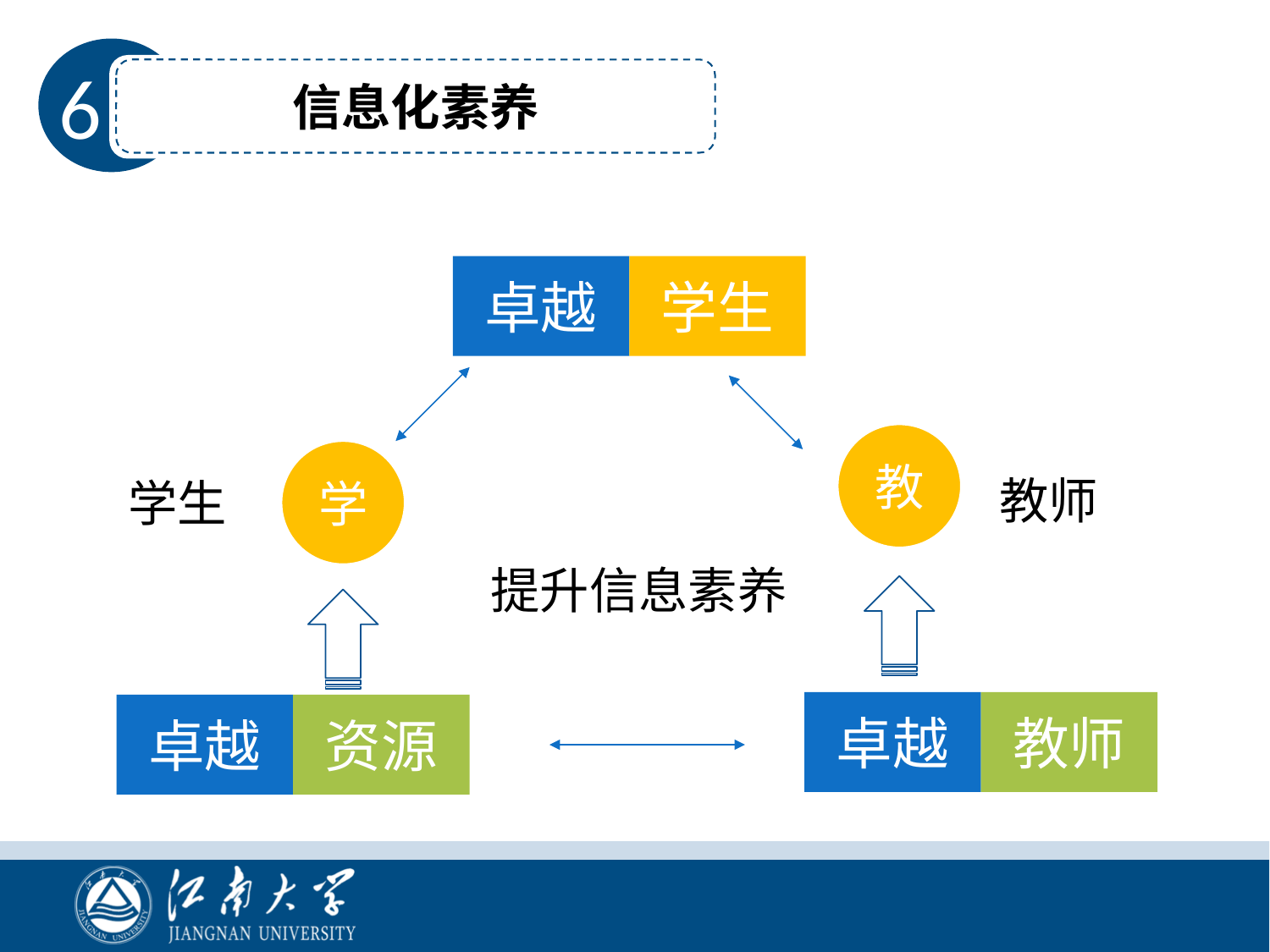

信息化素养

6
卓越
学生
教
学
教师
学生
提升信息素养

卓越
教师
卓越
资源